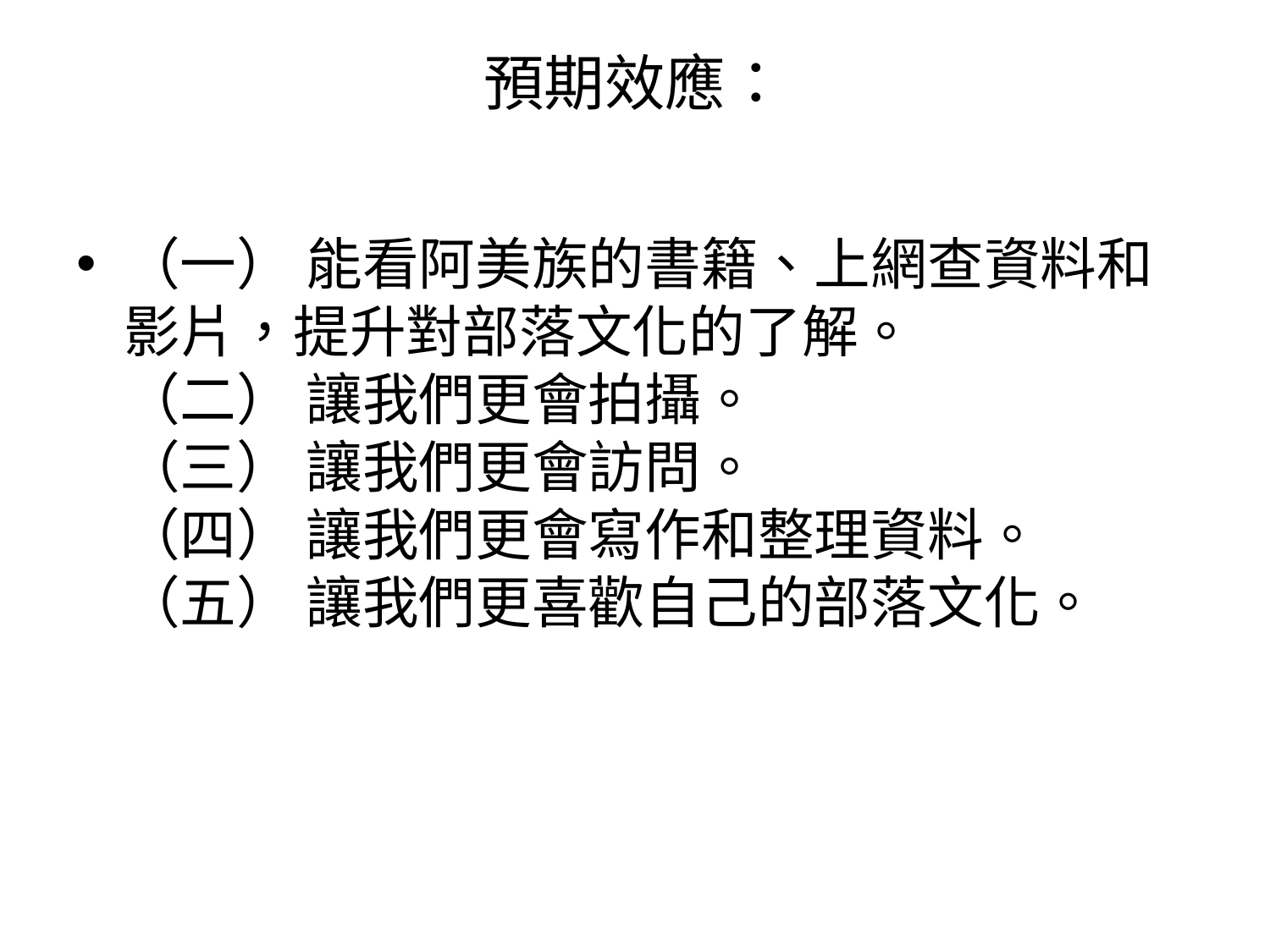

# 預期效應：
（一） 能看阿美族的書籍、上網查資料和影片，提升對部落文化的了解。
（二） 讓我們更會拍攝。
（三） 讓我們更會訪問。
（四） 讓我們更會寫作和整理資料。
（五） 讓我們更喜歡自己的部落文化。